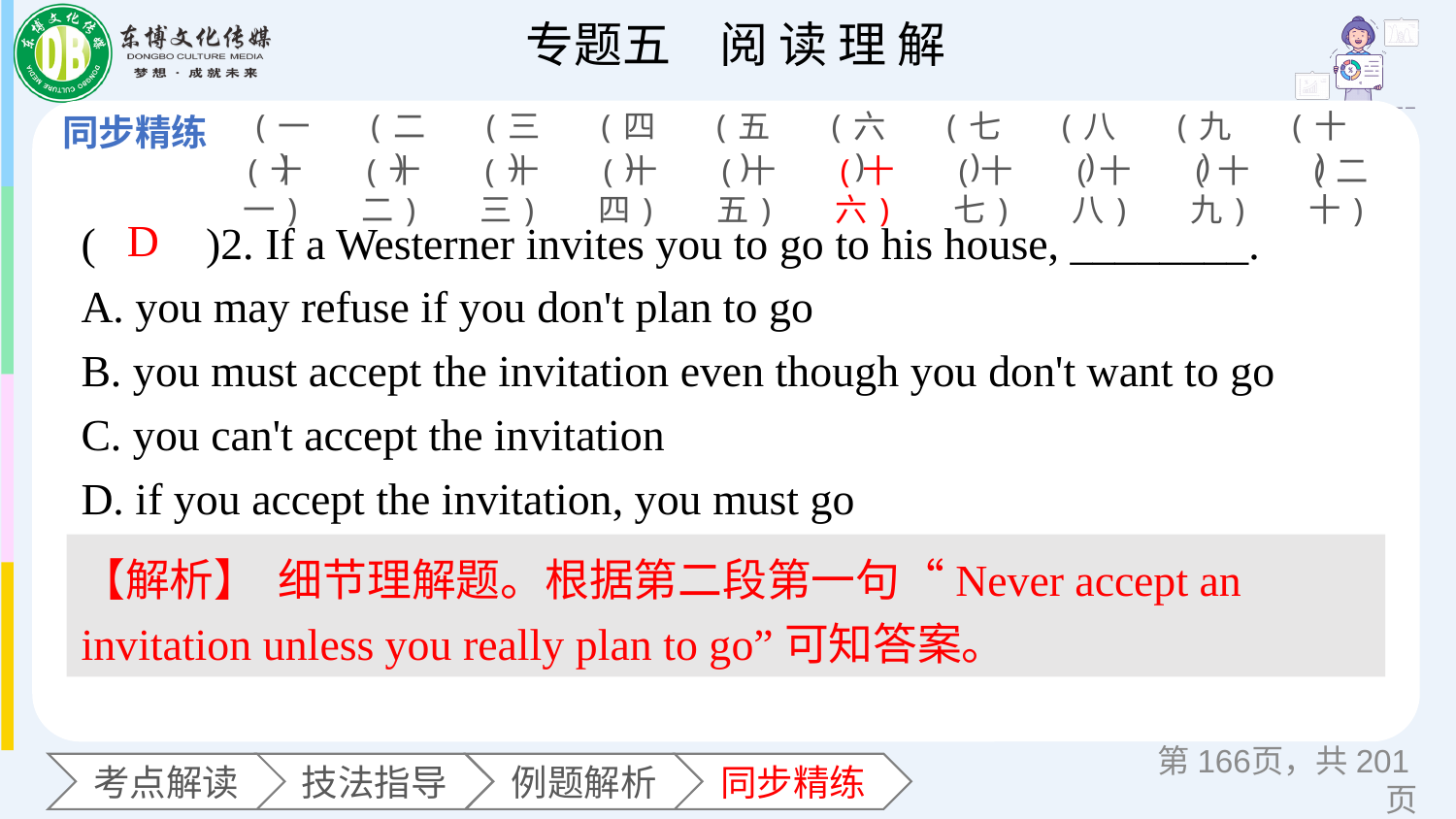

(一)
(二)
(三)
(四)
(五)
(六)
(七)
(八)
(九)
(十)
(十一)
(十二)
(十三)
(十四)
(十五)
(十六)
(十七)
(十八)
(十九)
(二十)
(　　)2. If a Westerner invites you to go to his house, ________.
A. you may refuse if you don't plan to go
B. you must accept the invitation even though you don't want to go
C. you can't accept the invitation
D. if you accept the invitation, you must go
D
【解析】  细节理解题。根据第二段第一句“Never accept an invitation unless you really plan to go”可知答案。
第166页，共201页